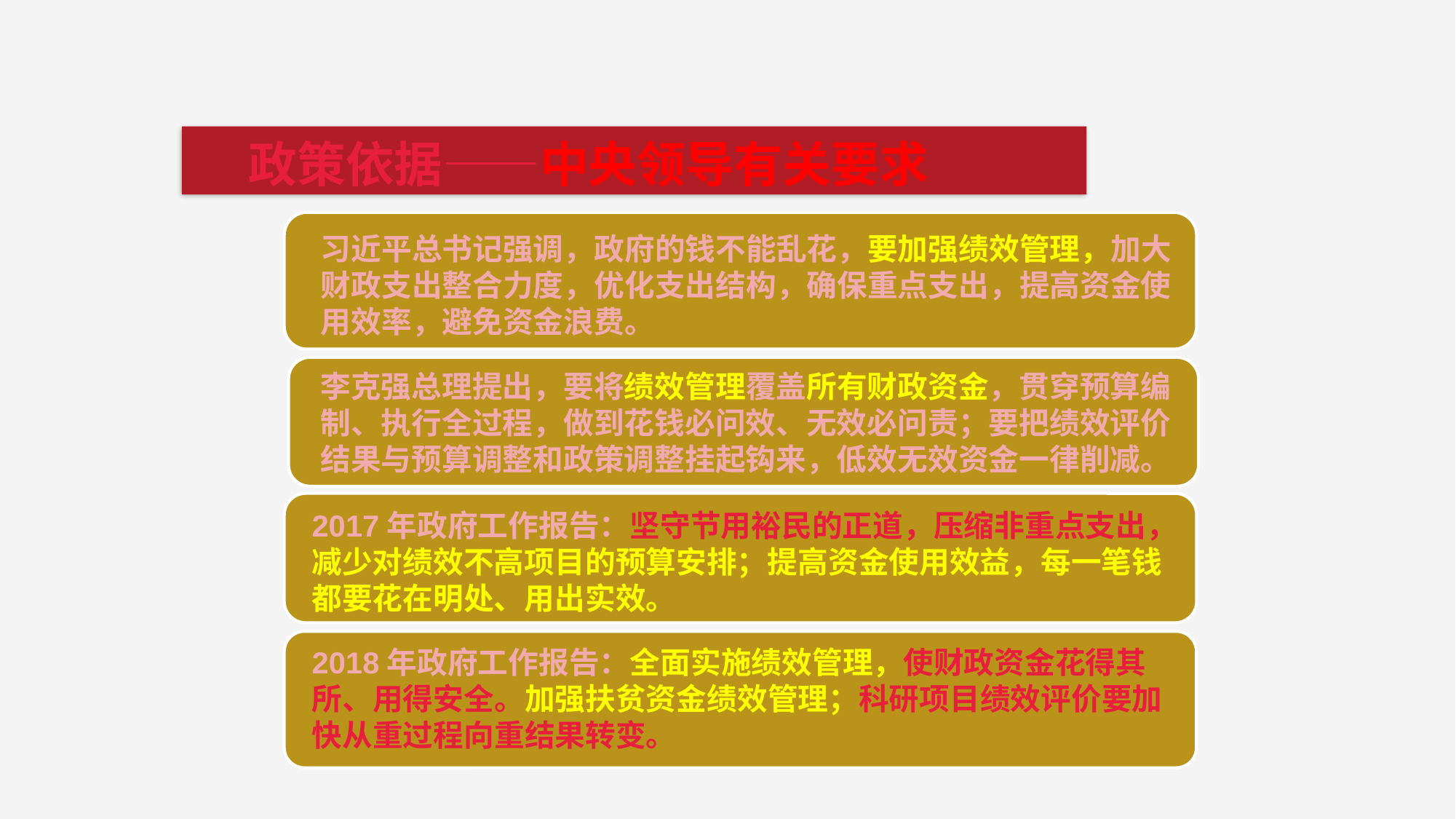

习近平总书记强调，政府的钱不能乱花，要加强绩效管理，加大财政支出整合力度，优化支出结构，确保重点支出，提高资金使用效率，避免资金浪费。

2017年政府工作报告：坚守节用裕民的正道，压缩非重点支出，减少对绩效不高项目的预算安排；提高资金使用效益，每一笔钱都要花在明处、用出实效。

2018年政府工作报告：全面实施绩效管理，使财政资金花得其所、用得安全。加强扶贫资金绩效管理；科研项目绩效评价要加快从重过程向重结果转变。

李克强总理提出，要将绩效管理覆盖所有财政资金，贯穿预算编制、执行全过程，做到花钱必问效、无效必问责；要把绩效评价结果与预算调整和政策调整挂起钩来，低效无效资金一律削减。

    政策依据——中央领导有关要求